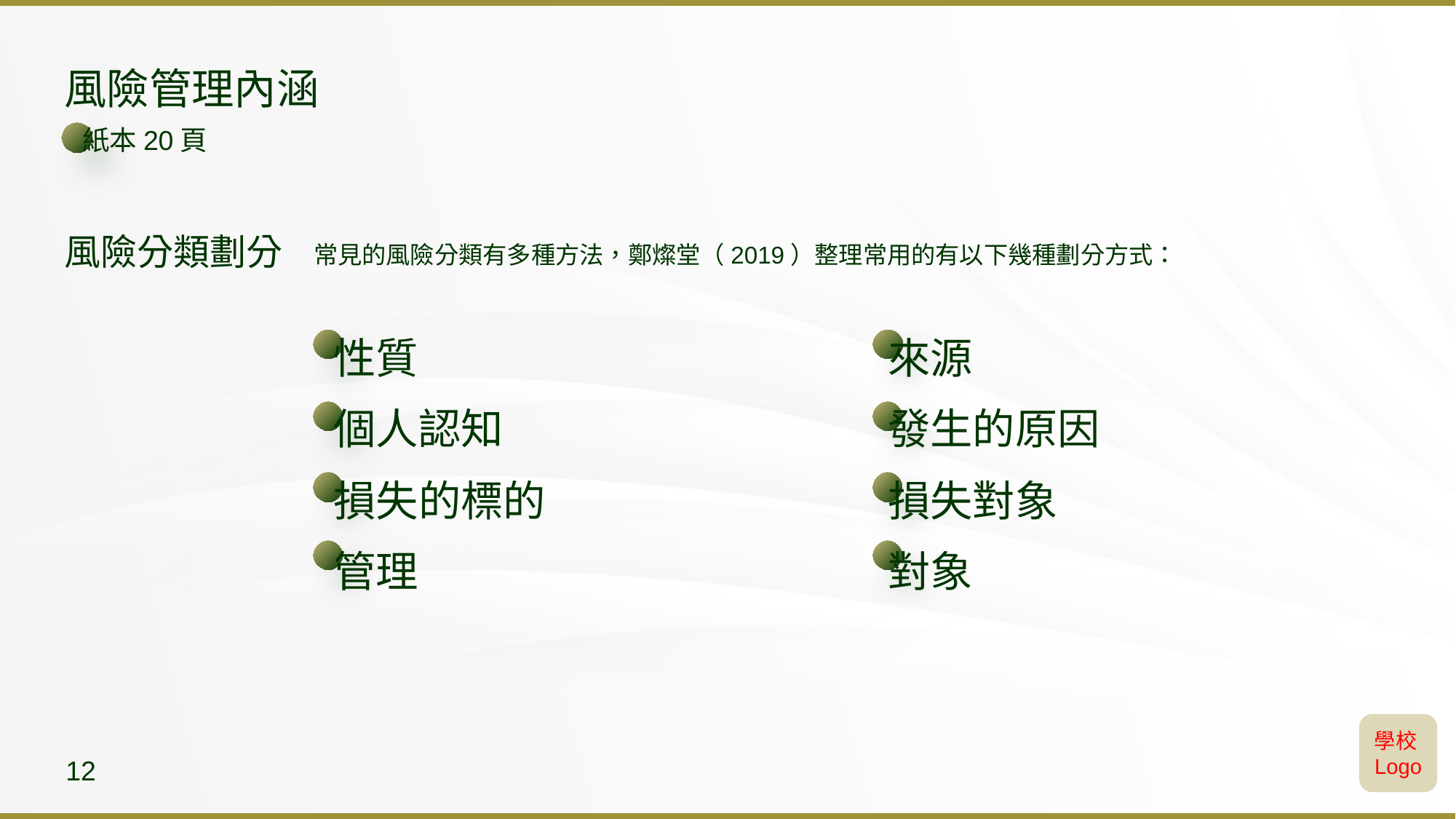

風險管理內涵
紙本20頁

風險分類劃分
常見的風險分類有多種方法，鄭燦堂（2019）整理常用的有以下幾種劃分方式：

性質
來源

個人認知
發生的原因

損失的標的
損失對象

管理
對象
學校Logo
12